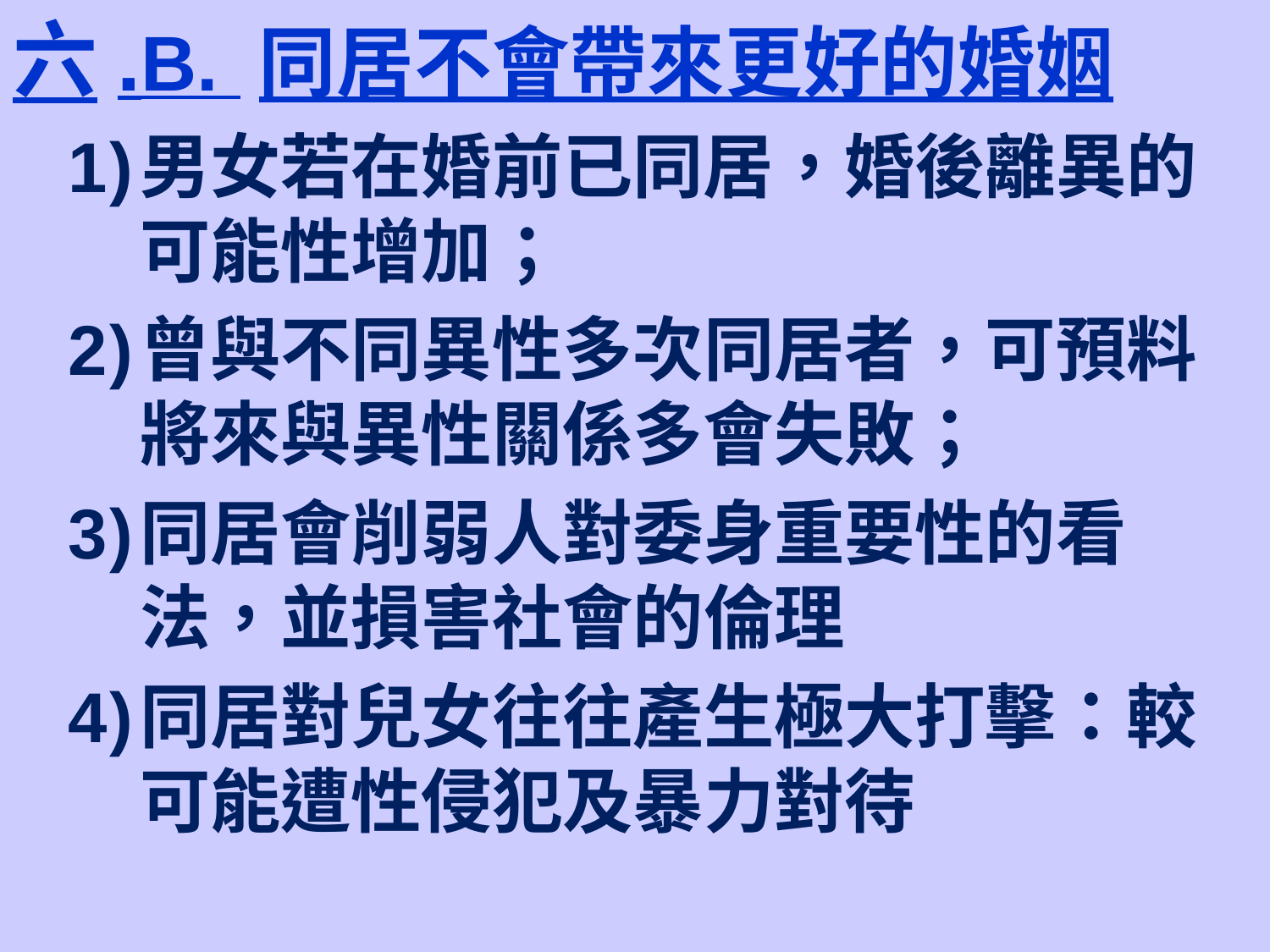

六.B. 同居不會帶來更好的婚姻
男女若在婚前已同居，婚後離異的可能性增加；
曾與不同異性多次同居者，可預料將來與異性關係多會失敗；
同居會削弱人對委身重要性的看法，並損害社會的倫理
同居對兒女往往產生極大打擊：較可能遭性侵犯及暴力對待